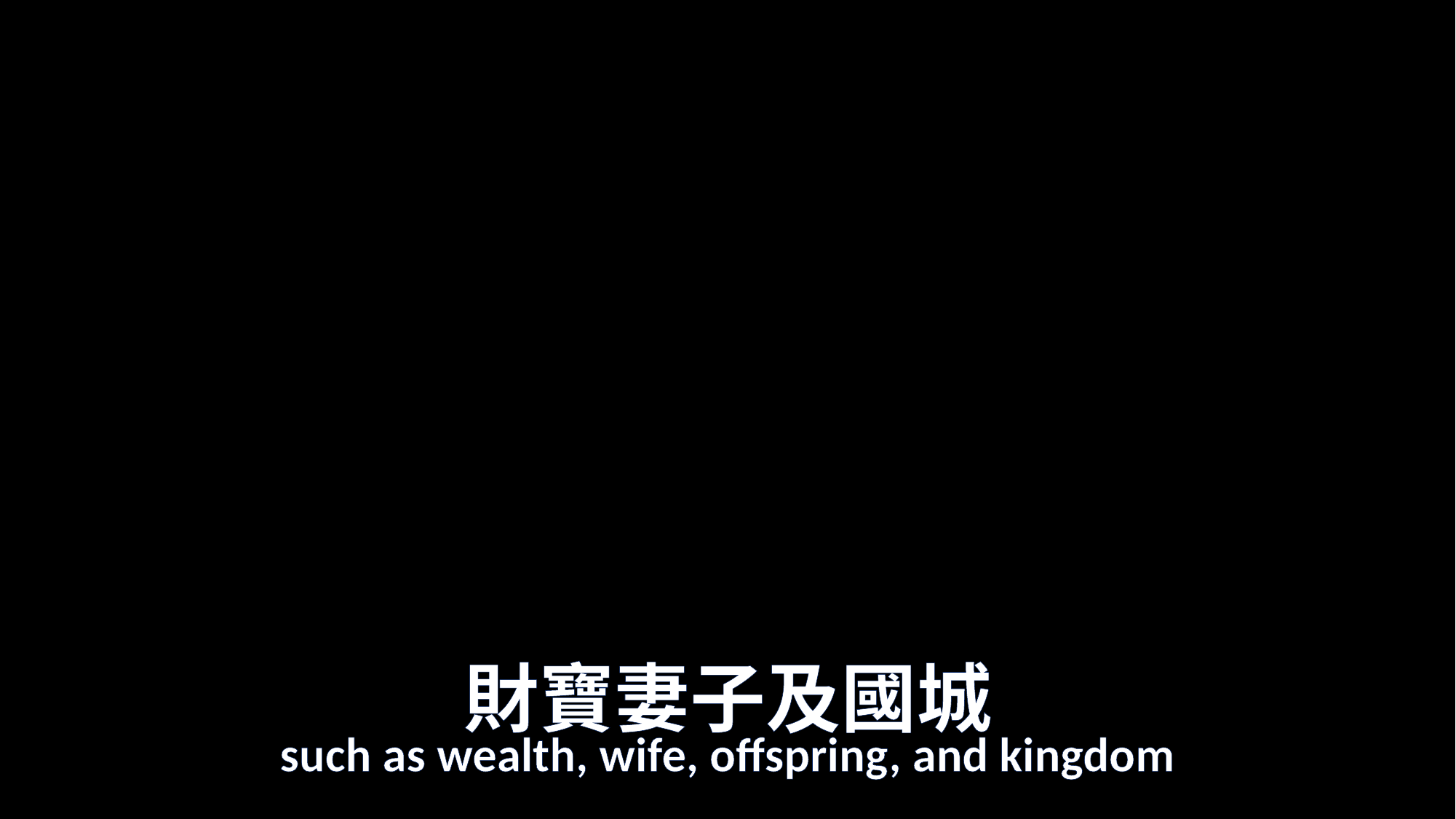

# 財寶妻子及國城
such as wealth, wife, offspring, and kingdom